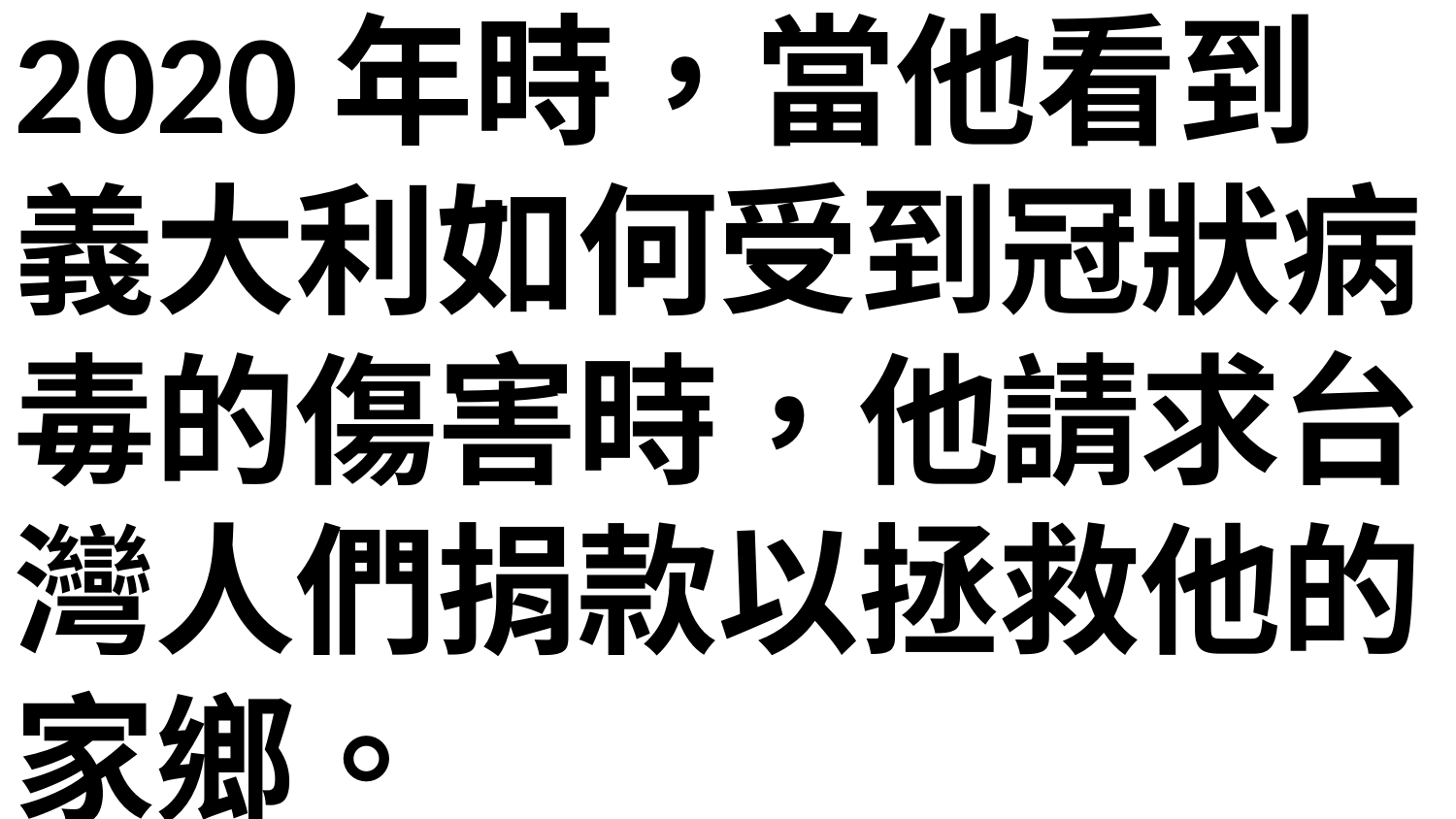

2020年時，當他看到義大利如何受到冠狀病毒的傷害時，他請求台灣人們捐款以拯救他的家鄉。